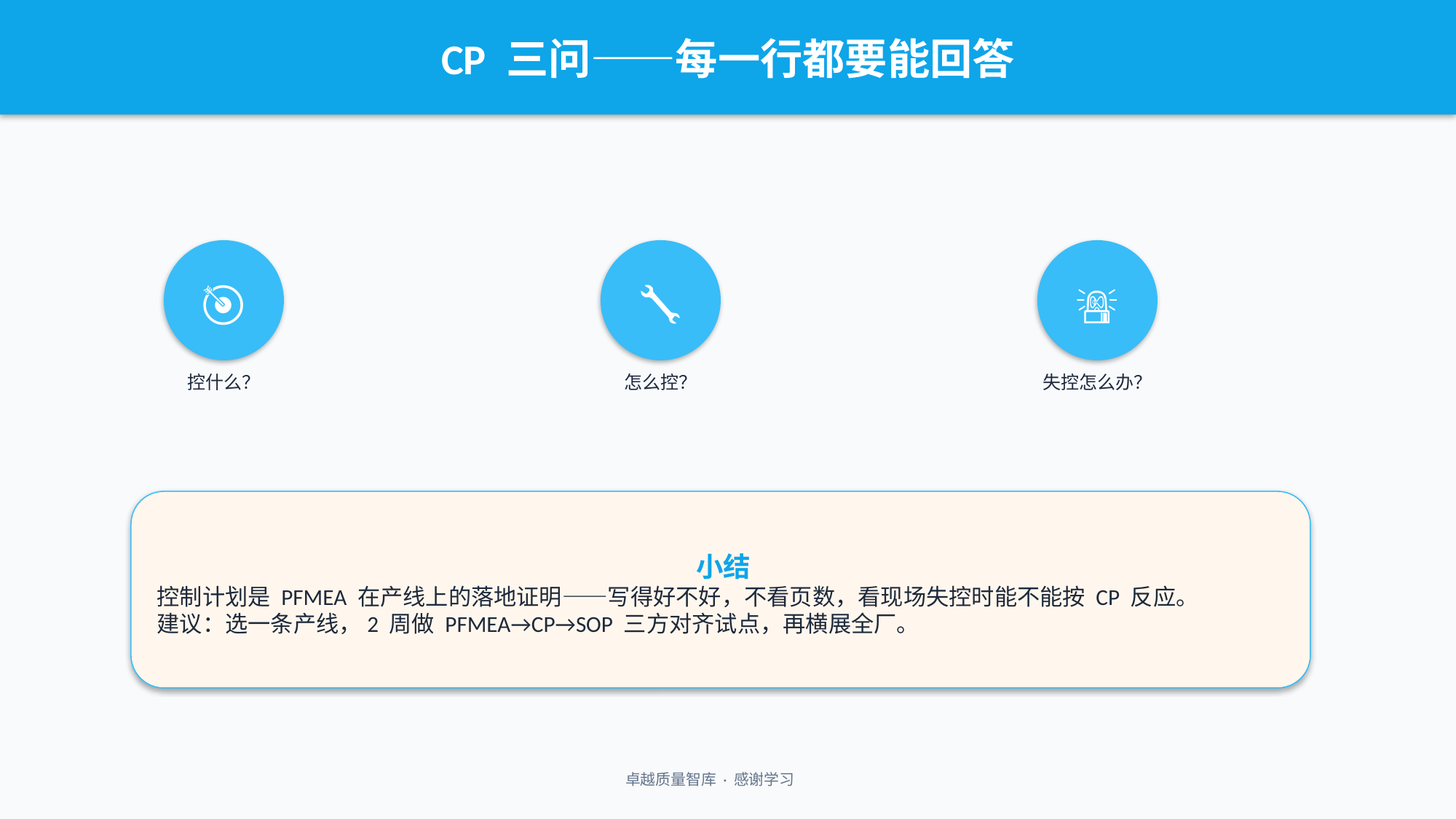

CP 三问——每一行都要能回答
🎯
🔧
🚨
控什么？
怎么控？
失控怎么办？
小结
控制计划是 PFMEA 在产线上的落地证明——写得好不好，不看页数，看现场失控时能不能按 CP 反应。
建议：选一条产线，2 周做 PFMEA→CP→SOP 三方对齐试点，再横展全厂。
卓越质量智库 · 感谢学习